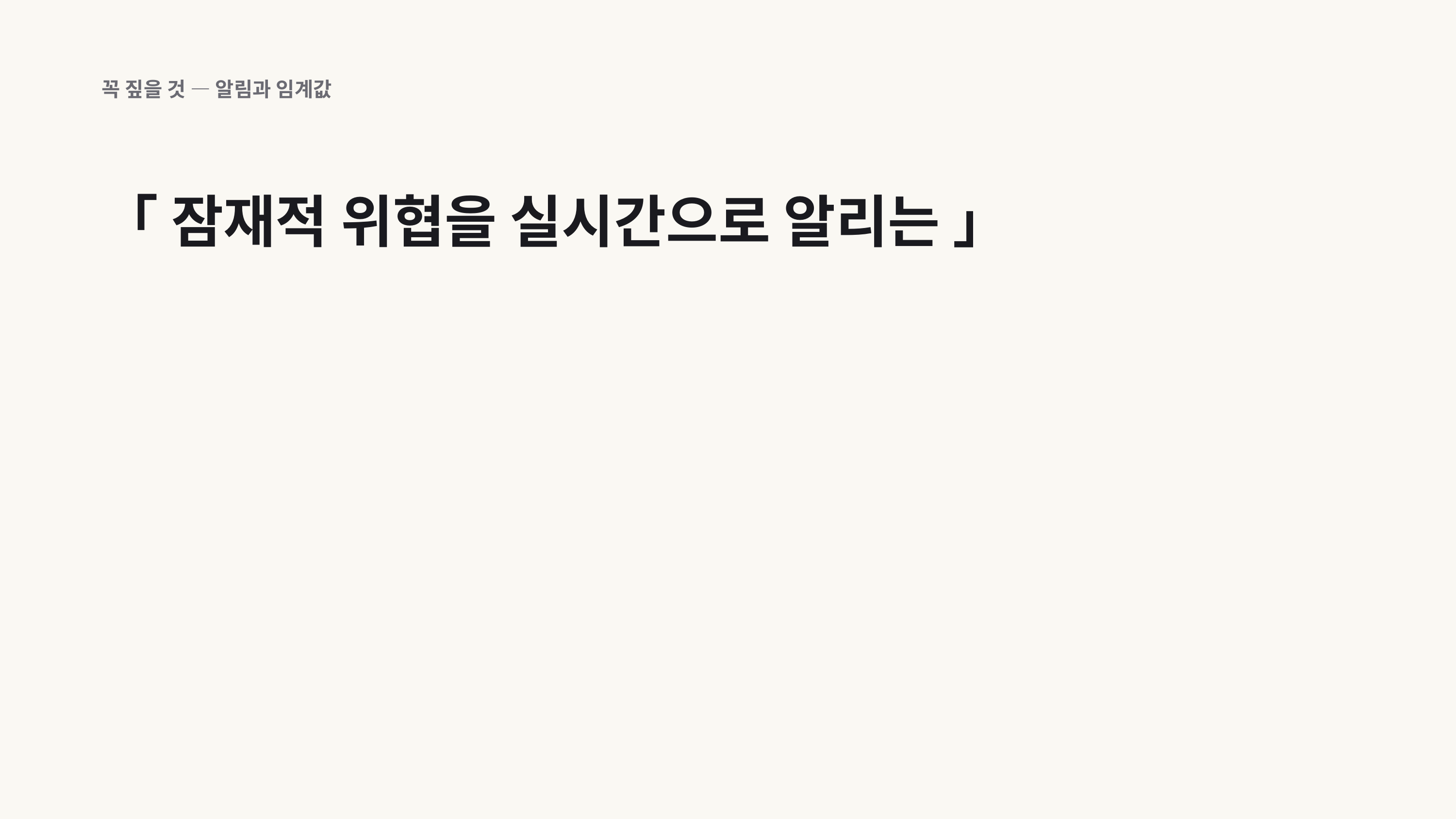

꼭 짚을 것 — 알림과 임계값
「 잠재적 위협을 실시간으로 알리는 」